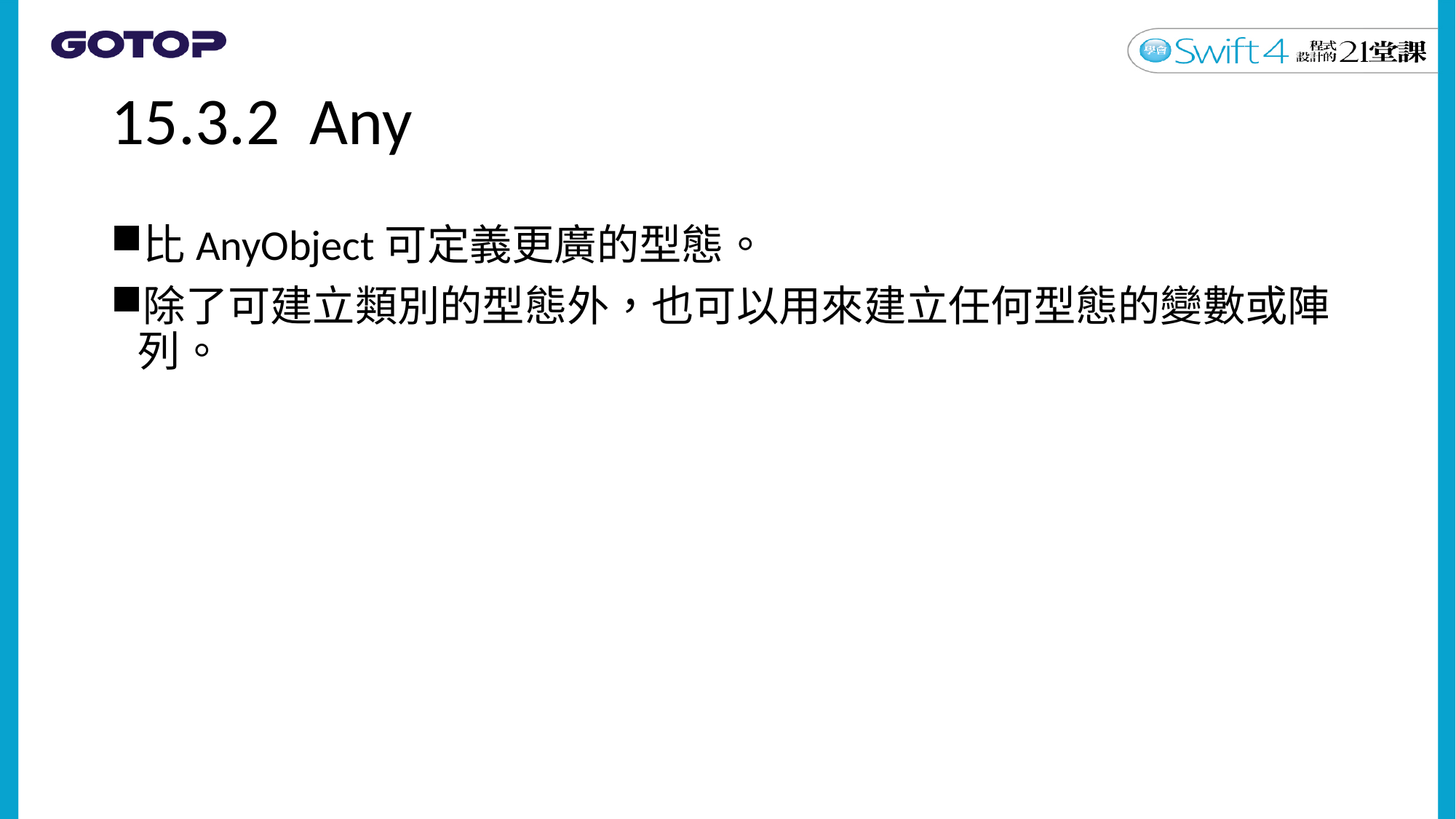

# 15.3.2  Any
比AnyObject可定義更廣的型態。
除了可建立類別的型態外，也可以用來建立任何型態的變數或陣列。